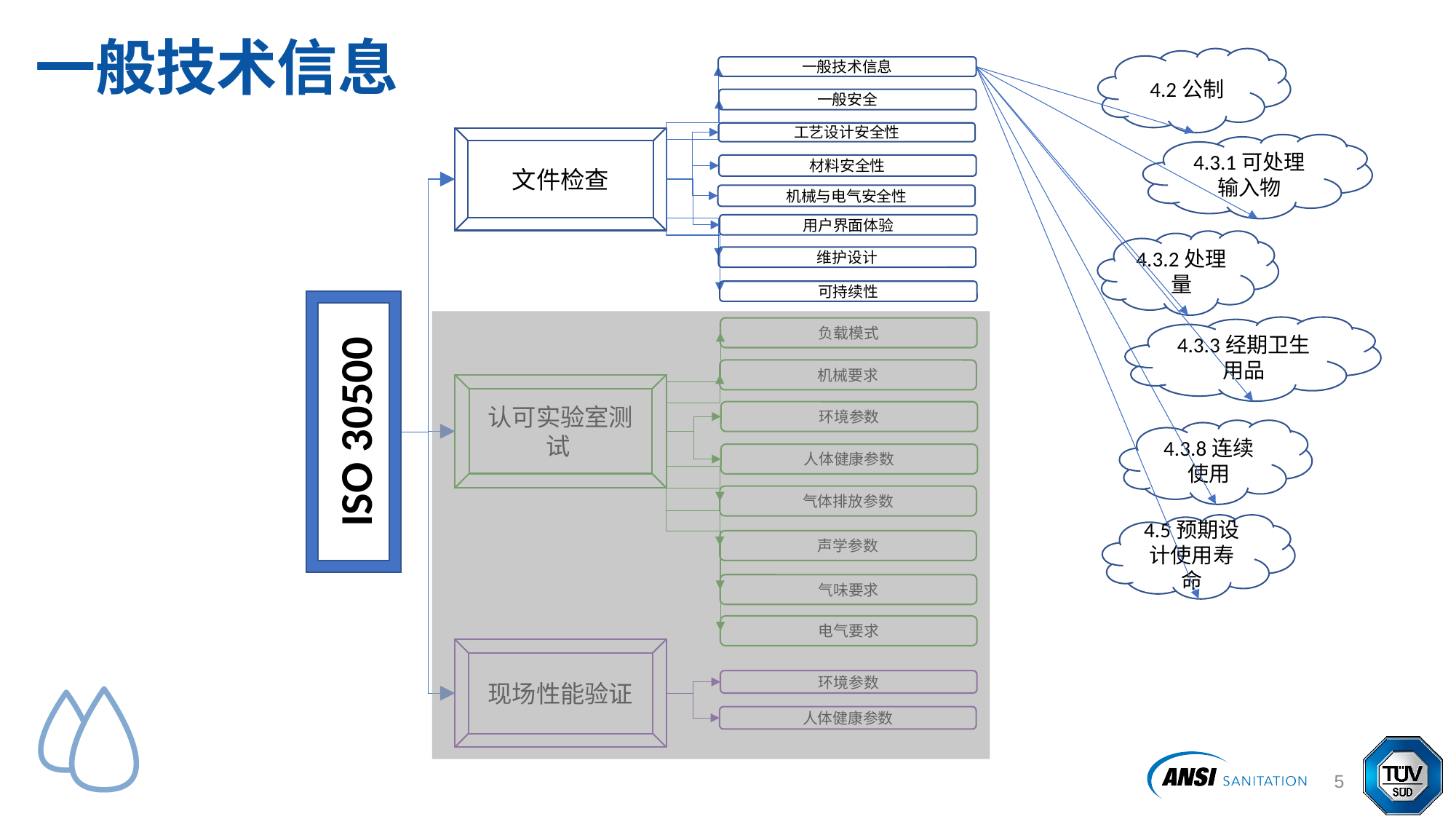

# 一般技术信息
4.2公制
一般技术信息
一般安全
工艺设计安全性
文件检查
4.3.1可处理输入物
材料安全性
机械与电气安全性
用户界面体验
4.3.2处理量
维护设计
可持续性
ISO 30500

4.3.3经期卫生用品
负载模式
机械要求
认可实验室测试
环境参数
4.3.8连续使用
人体健康参数
气体排放参数
4.5预期设计使用寿命
声学参数
气味要求
电气要求
现场性能验证
环境参数
人体健康参数
5